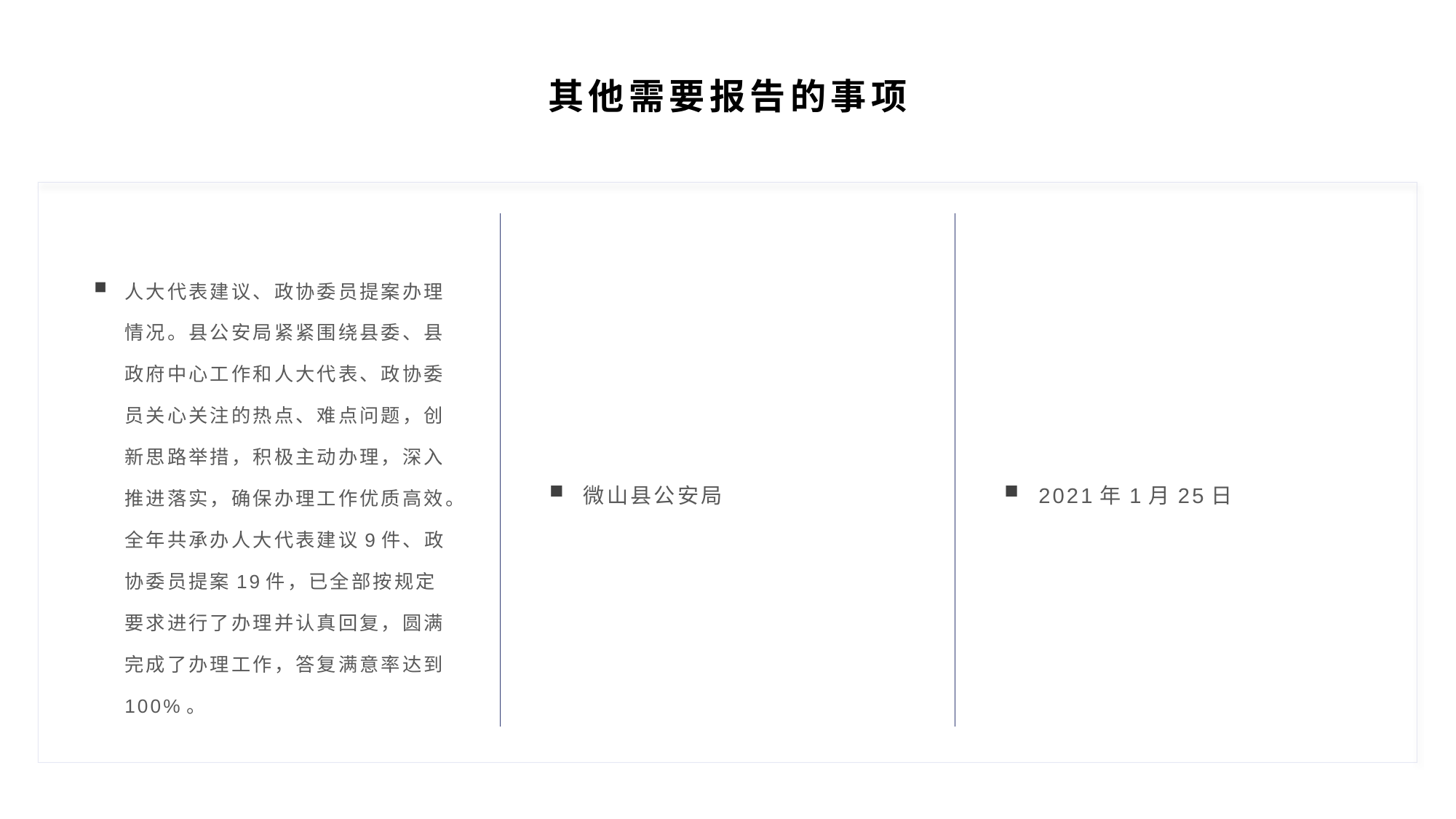

其他需要报告的事项

微山县公安局
2021年1月25日
人大代表建议、政协委员提案办理情况。县公安局紧紧围绕县委、县政府中心工作和人大代表、政协委员关心关注的热点、难点问题，创新思路举措，积极主动办理，深入推进落实，确保办理工作优质高效。全年共承办人大代表建议9件、政协委员提案19件，已全部按规定要求进行了办理并认真回复，圆满完成了办理工作，答复满意率达到100%。